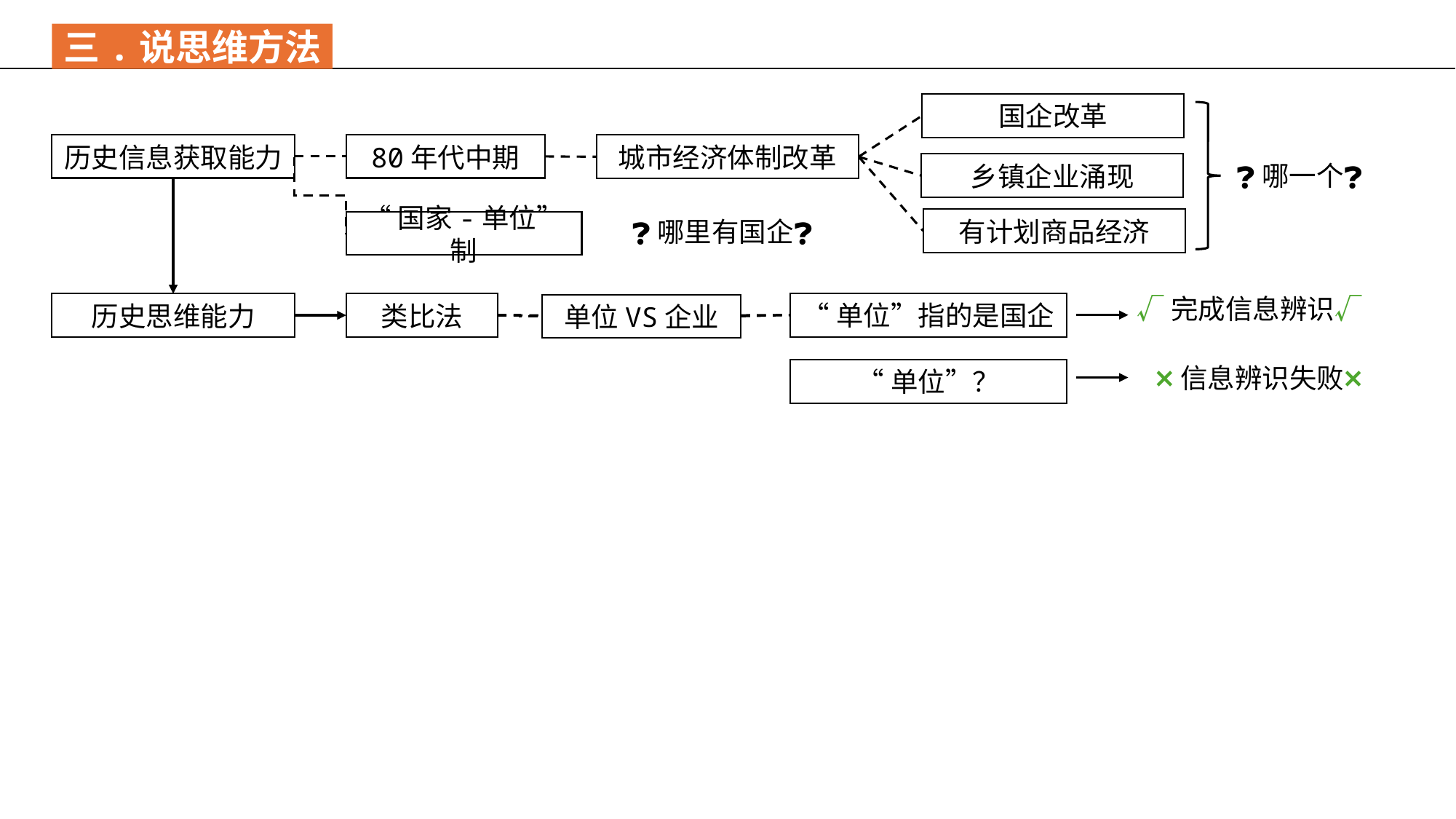

三.说思维方法
国企改革

历史信息获取能力
80年代中期
城市经济体制改革
❓哪一个❓
乡镇企业涌现
有计划商品经济
❓哪里有国企❓
“国家-单位”制
√完成信息辨识√
“单位”指的是国企
历史思维能力
类比法
单位VS企业
❌信息辨识失败❌
“单位”？